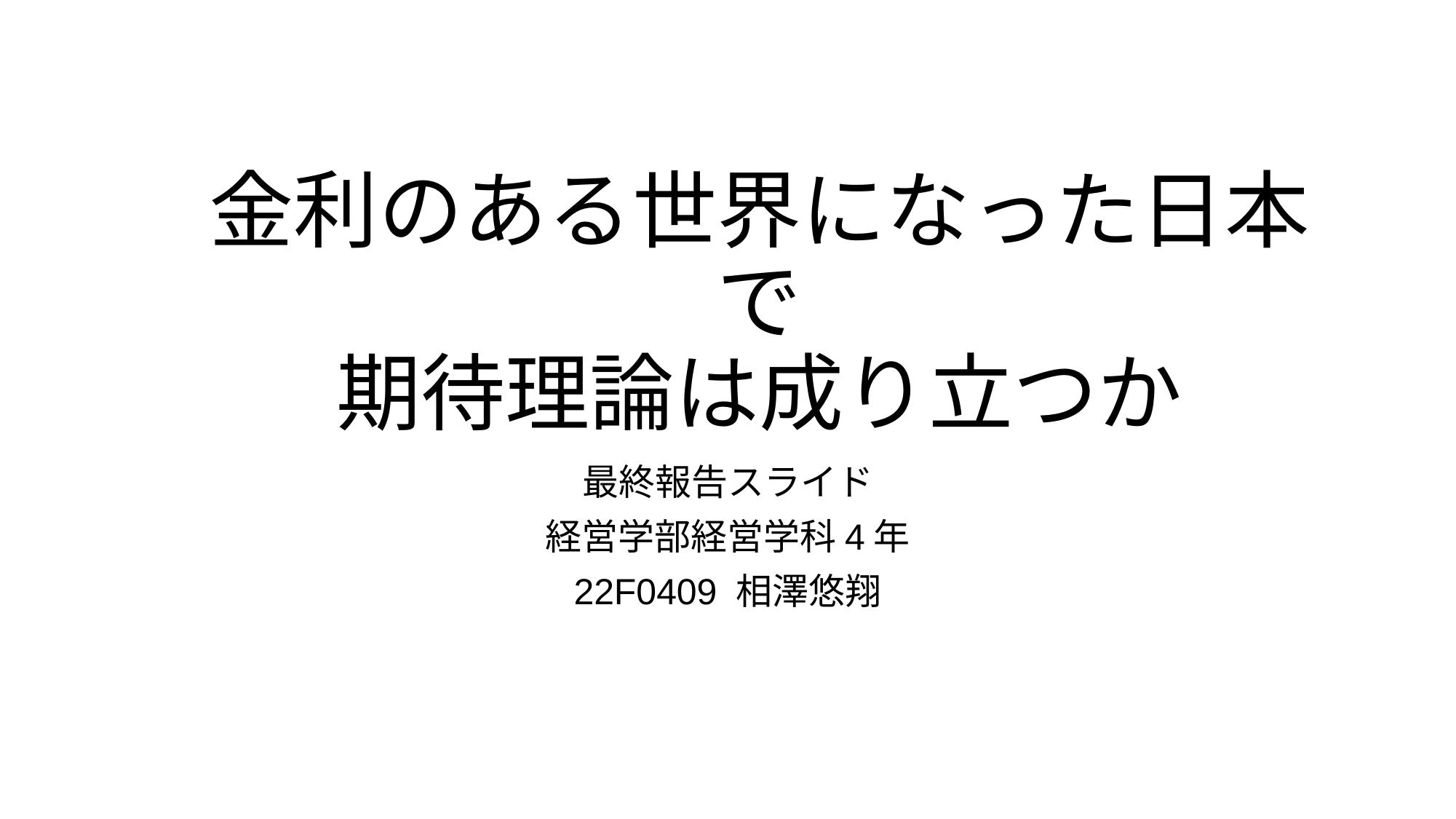

# 金利のある世界になった日本で 期待理論は成り立つか
最終報告スライド
経営学部経営学科4年
22F0409 相澤悠翔